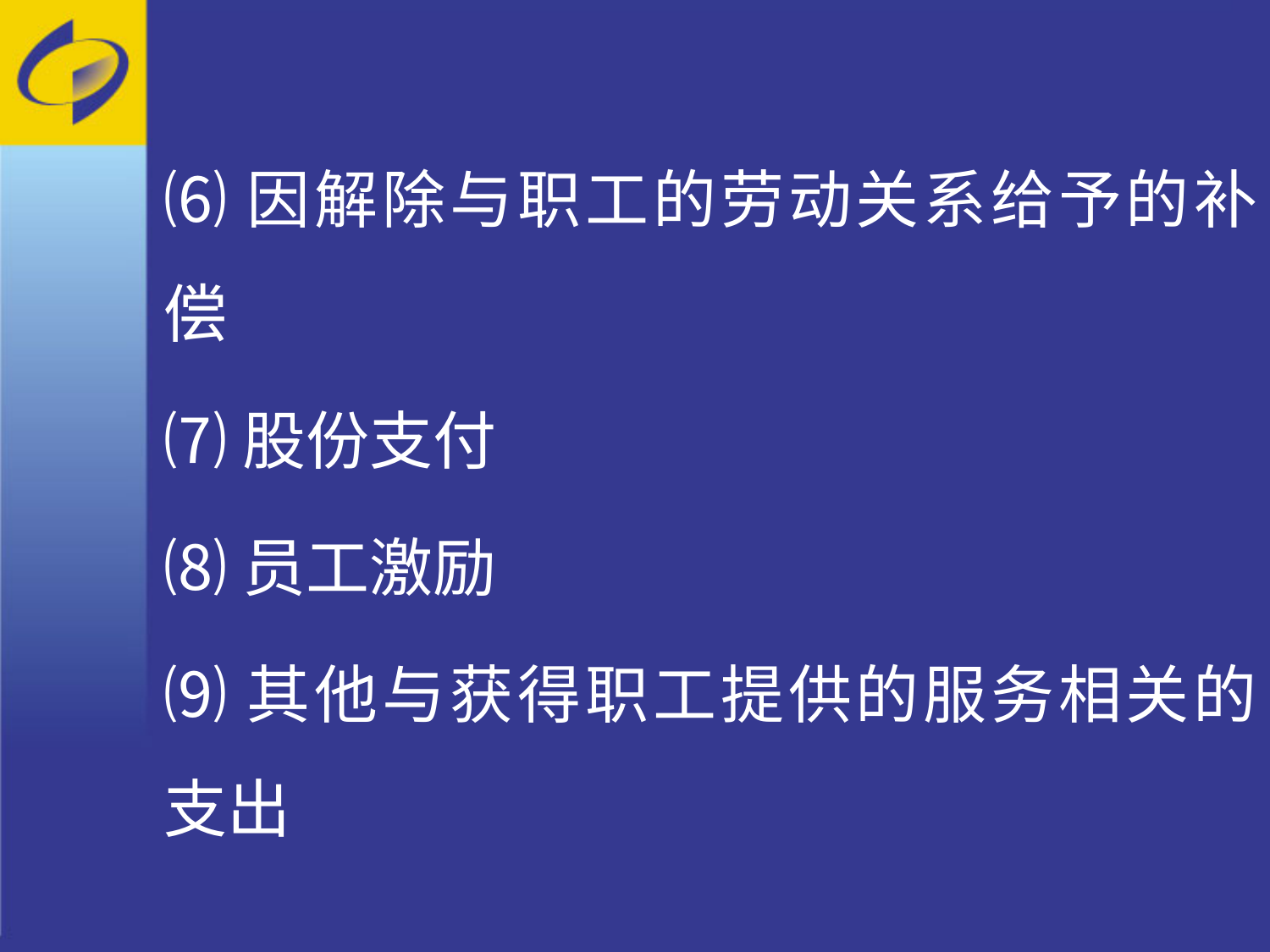

⑹因解除与职工的劳动关系给予的补偿
⑺股份支付
⑻员工激励
⑼其他与获得职工提供的服务相关的支出